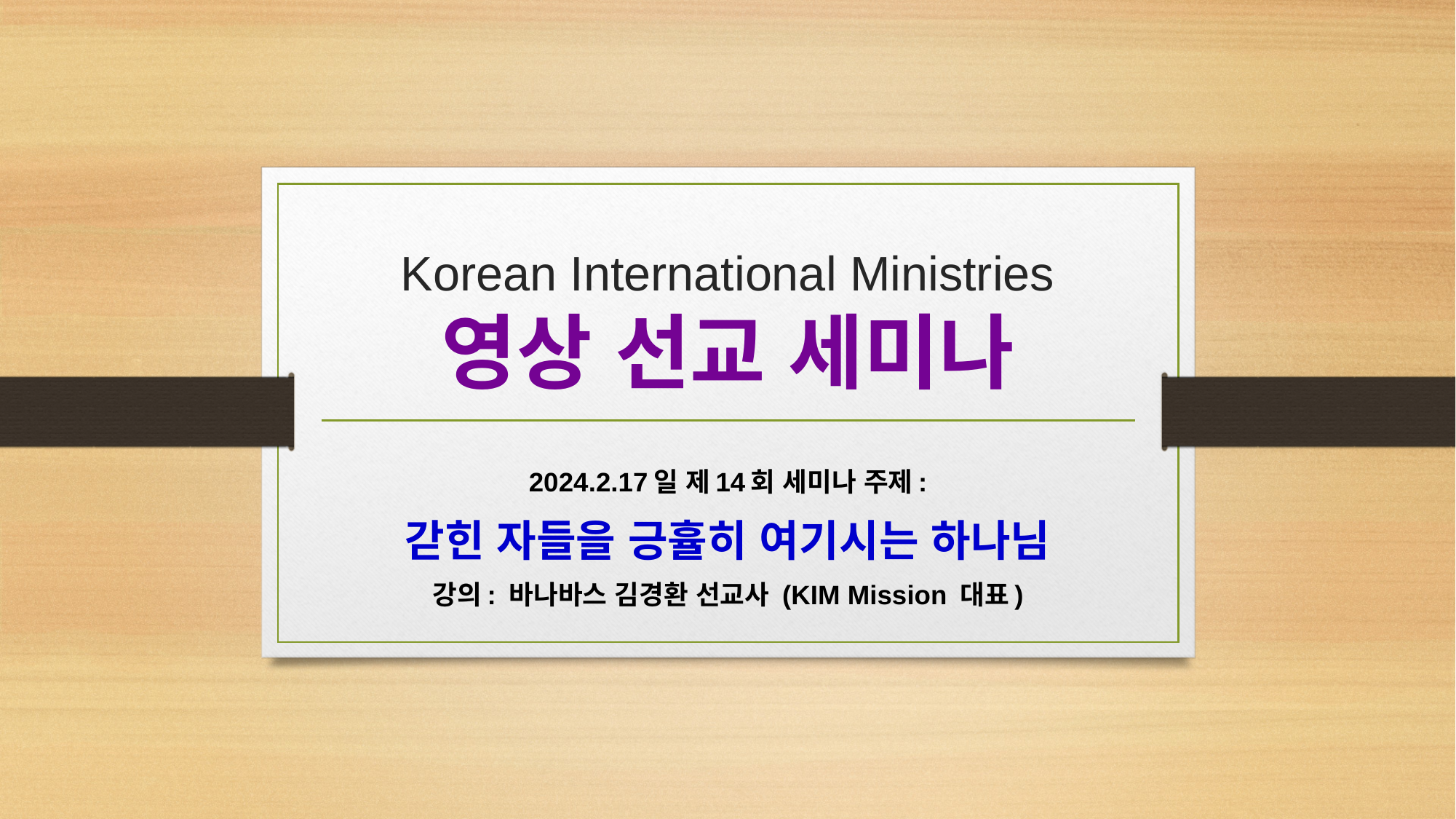

# Korean International Ministries 영상 선교 세미나
2024.2.17일 제14회 세미나 주제:
갇힌 자들을 긍휼히 여기시는 하나님
강의: 바나바스 김경환 선교사 (KIM Mission 대표)